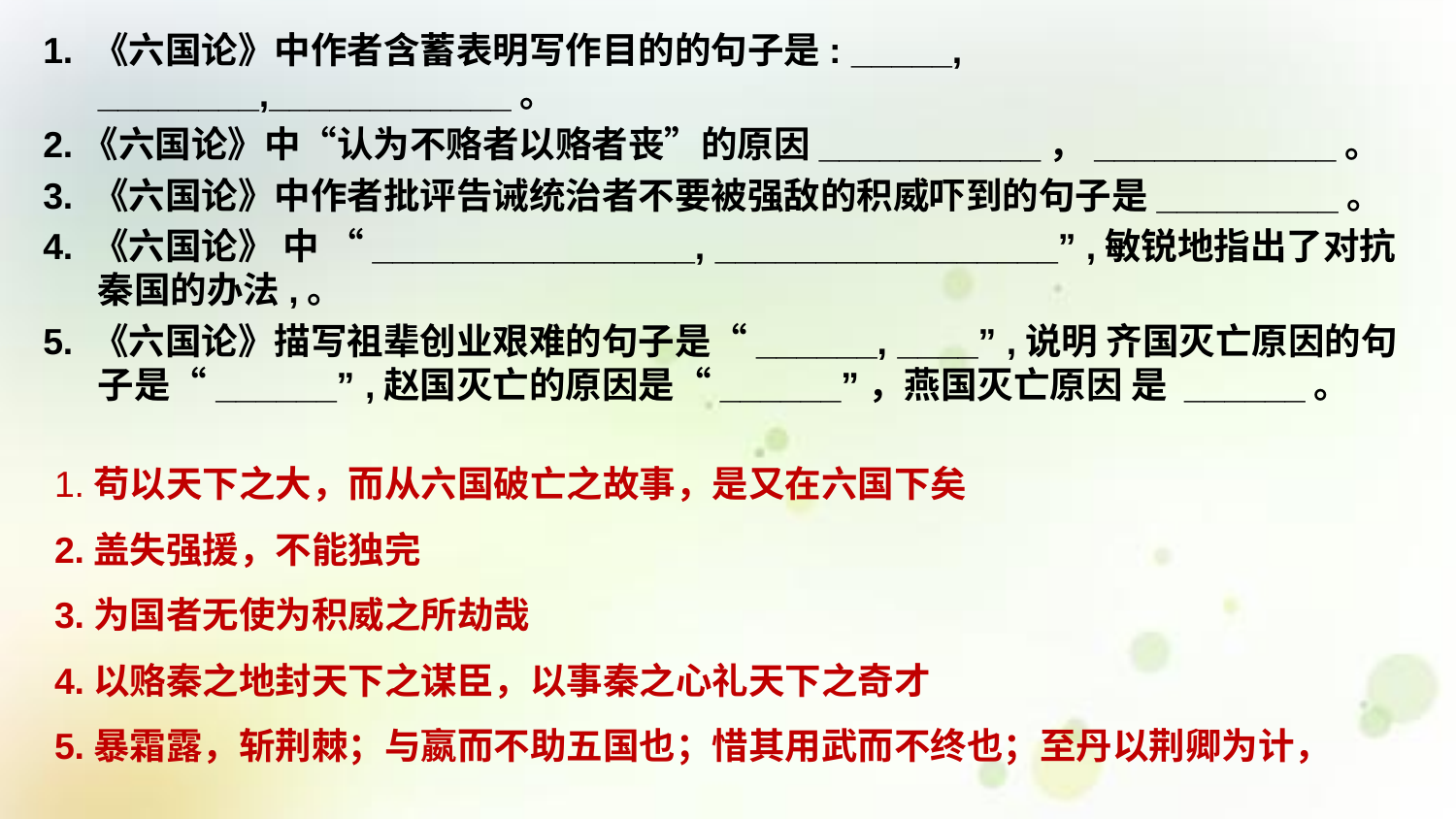

1. 《六国论》中作者含蓄表明写作目的的句子是: _____, ________,____________。
2.《六国论》中“认为不赂者以赂者丧”的原因___________，____________。
3. 《六国论》中作者批评告诫统治者不要被强敌的积威吓到的句子是_________。
4. 《六国论》 中 “________________, _________________” ,敏锐地指出了对抗秦国的办法,。
5. 《六国论》描写祖辈创业艰难的句子是“______, ____” ,说明 齐国灭亡原因的句子是“______” ,赵国灭亡的原因是“______”，燕国灭亡原因 是 ______。

#
1.苟以天下之大，而从六国破亡之故事，是又在六国下矣
2.盖失强援，不能独完
3.为国者无使为积威之所劫哉
4.以赂秦之地封天下之谋臣，以事秦之心礼天下之奇才
5.暴霜露，斩荆棘；与嬴而不助五国也；惜其用武而不终也；至丹以荆卿为计，